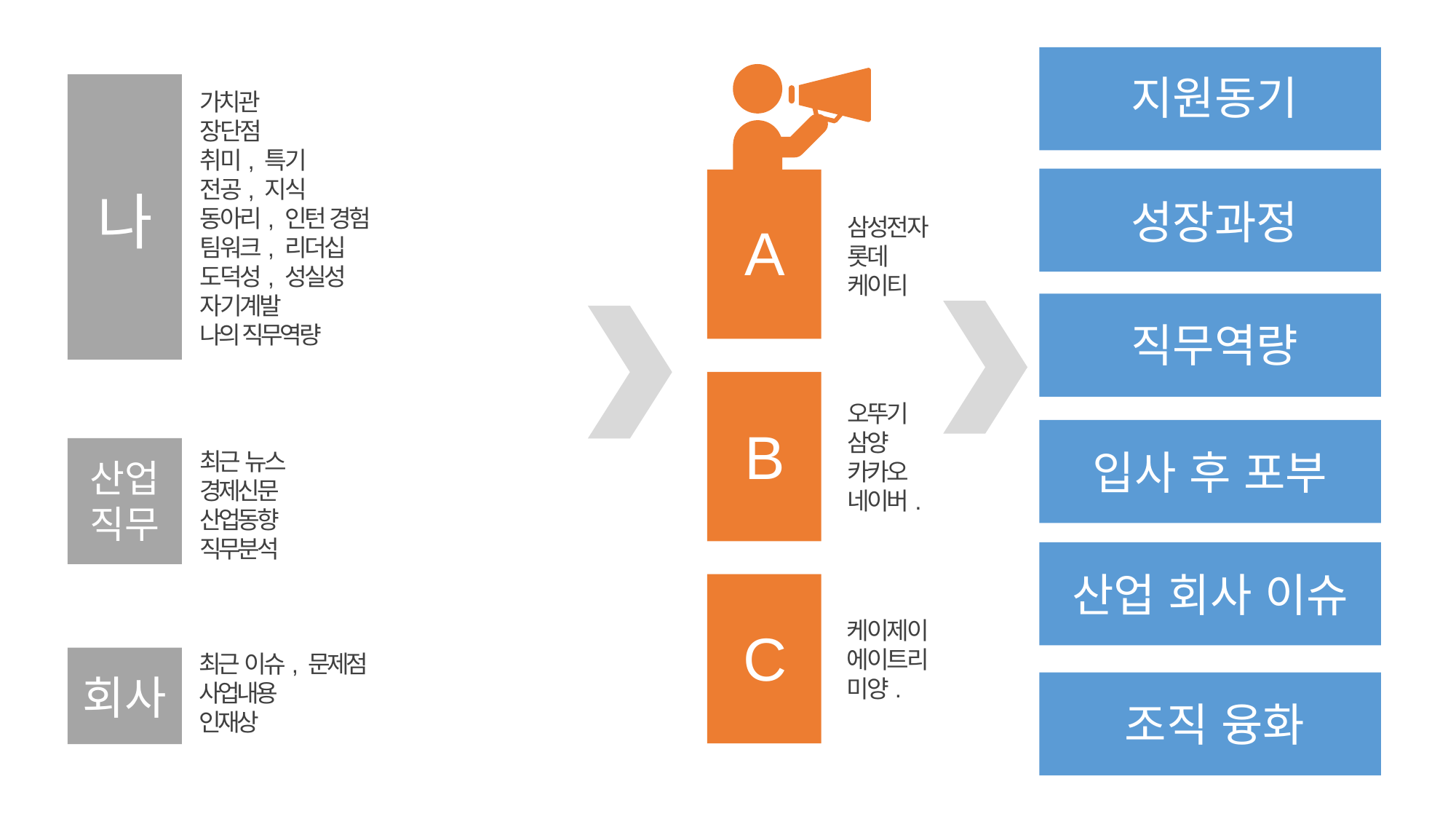

지원동기

가치관
장단점
취미, 특기
전공, 지식
동아리, 인턴 경험
팀워크, 리더십
도덕성, 성실성
자기계발
나의 직무역량

나

성장과정
삼성전자
롯데
케이티
A

직무역량

오뚜기
삼양
카카오
네이버.
B

입사 후 포부
최근  뉴스
경제신문
산업동향
직무분석
산업
직무

산업 회사 이슈

케이제이
에이트리
미양.
C
최근  이슈, 문제점
사업내용
인재상

회사

조직 융화